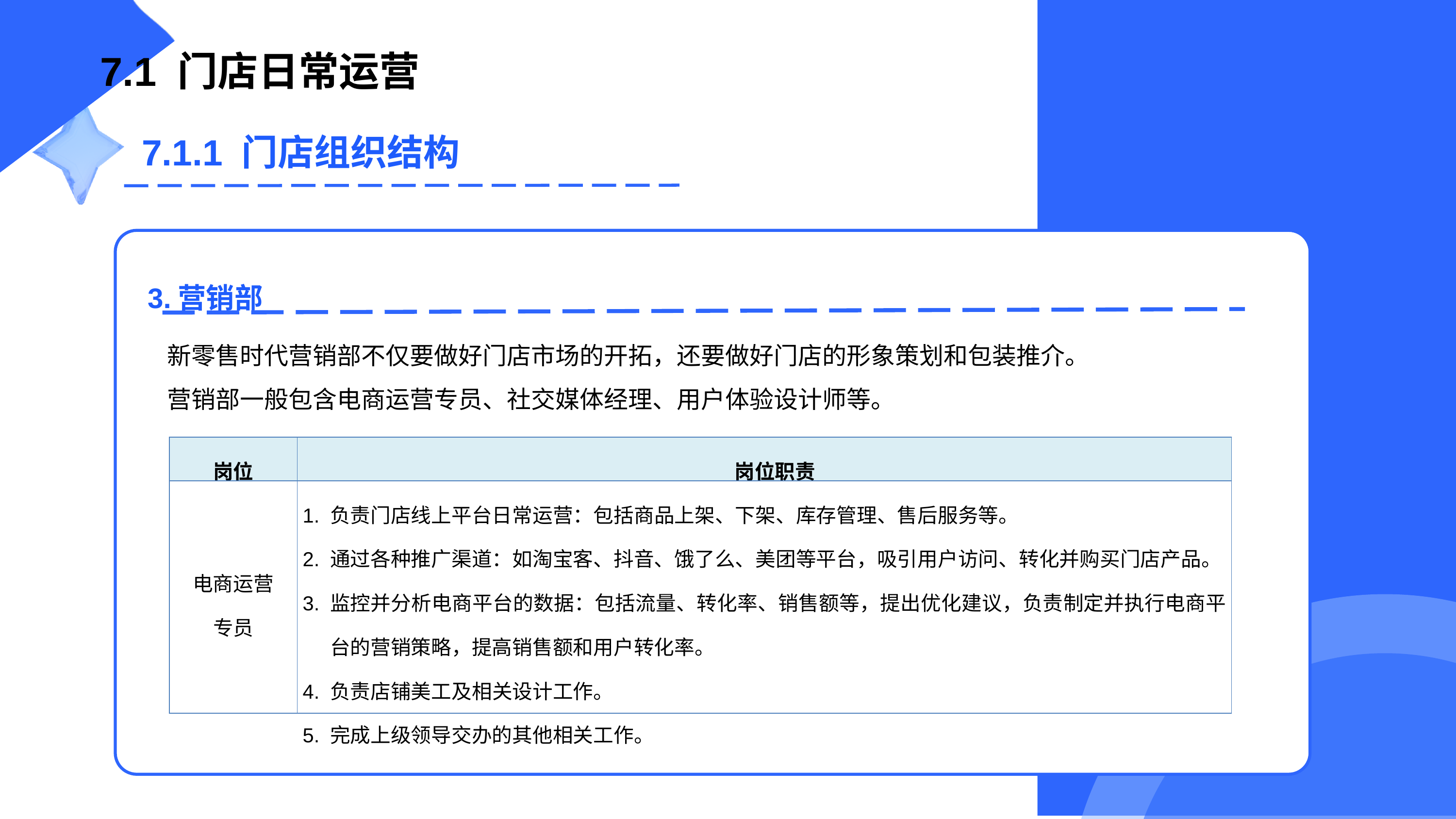

7.1 门店日常运营

7.1.1 门店组织结构

新零售时代营销部不仅要做好门店市场的开拓，还要做好门店的形象策划和包装推介。
营销部一般包含电商运营专员、社交媒体经理、用户体验设计师等。
3.营销部

| 岗位 | 岗位职责 |
| --- | --- |
| 电商运营 专员 | 负责门店线上平台日常运营：包括商品上架、下架、库存管理、售后服务等。 通过各种推广渠道：如淘宝客、抖音、饿了么、美团等平台，吸引用户访问、转化并购买门店产品。 监控并分析电商平台的数据：包括流量、转化率、销售额等，提出优化建议，负责制定并执行电商平台的营销策略，提高销售额和用户转化率。 负责店铺美工及相关设计工作。 完成上级领导交办的其他相关工作。 |